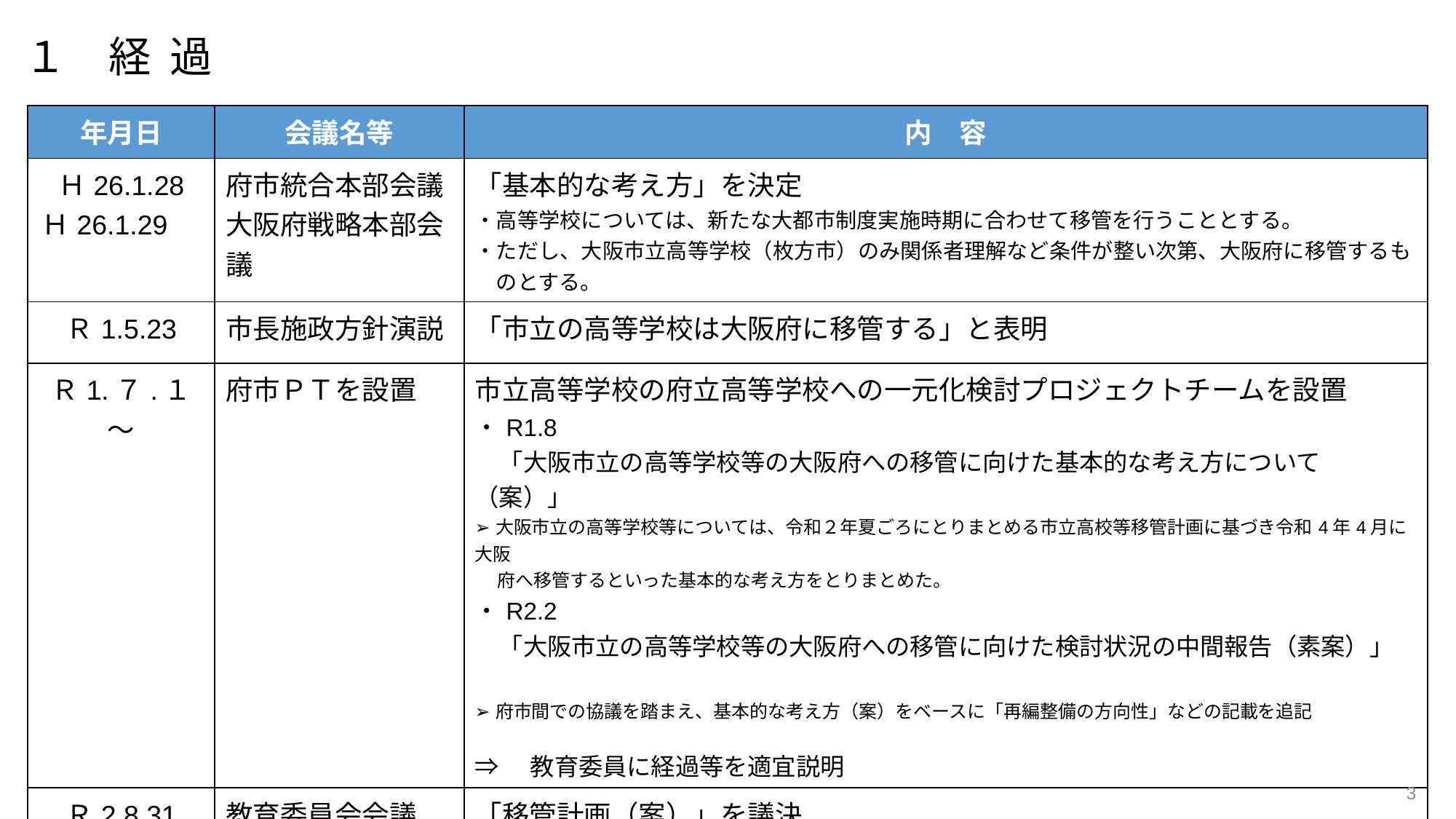

１　経  過
| 年月日 | 会議名等 | 内　容 |
| --- | --- | --- |
| Ｈ26.1.28 Ｈ26.1.29 | 府市統合本部会議 大阪府戦略本部会議 | 「基本的な考え方」を決定 ・高等学校については、新たな大都市制度実施時期に合わせて移管を行うこととする。 ・ただし、大阪市立高等学校（枚方市）のみ関係者理解など条件が整い次第、大阪府に移管するも 　のとする。 |
| Ｒ1.5.23 | 市長施政方針演説 | 「市立の高等学校は大阪府に移管する」と表明 |
| Ｒ1.７.１～ | 府市ＰＴを設置 | 市立高等学校の府立高等学校への一元化検討プロジェクトチームを設置 ・R1.8　 　「大阪市立の高等学校等の大阪府への移管に向けた基本的な考え方について（案）」　 ➢大阪市立の高等学校等については、令和２年夏ごろにとりまとめる市立高校等移管計画に基づき令和4年4月に大阪　 　 府へ移管するといった基本的な考え方をとりまとめた。 ・R2.2 　「大阪市立の高等学校等の大阪府への移管に向けた検討状況の中間報告（素案）」　 ➢府市間での協議を踏まえ、基本的な考え方（案）をベースに「再編整備の方向性」などの記載を追記 ⇒　教育委員に経過等を適宜説明 |
| Ｒ2.8.31 | 教育委員会会議 | 「移管計画（案）」を議決 ・府市間での協議を踏まえつつ、「再編整備の方向性」に大阪市高等学校教育審議会答申 （※）を踏まえた内容を反映した移管計画（案）を議決 　　（※）新たな工業系高等学校に求められる教育内容や大阪市立工業系高等学校の在り方が示された。 |
3